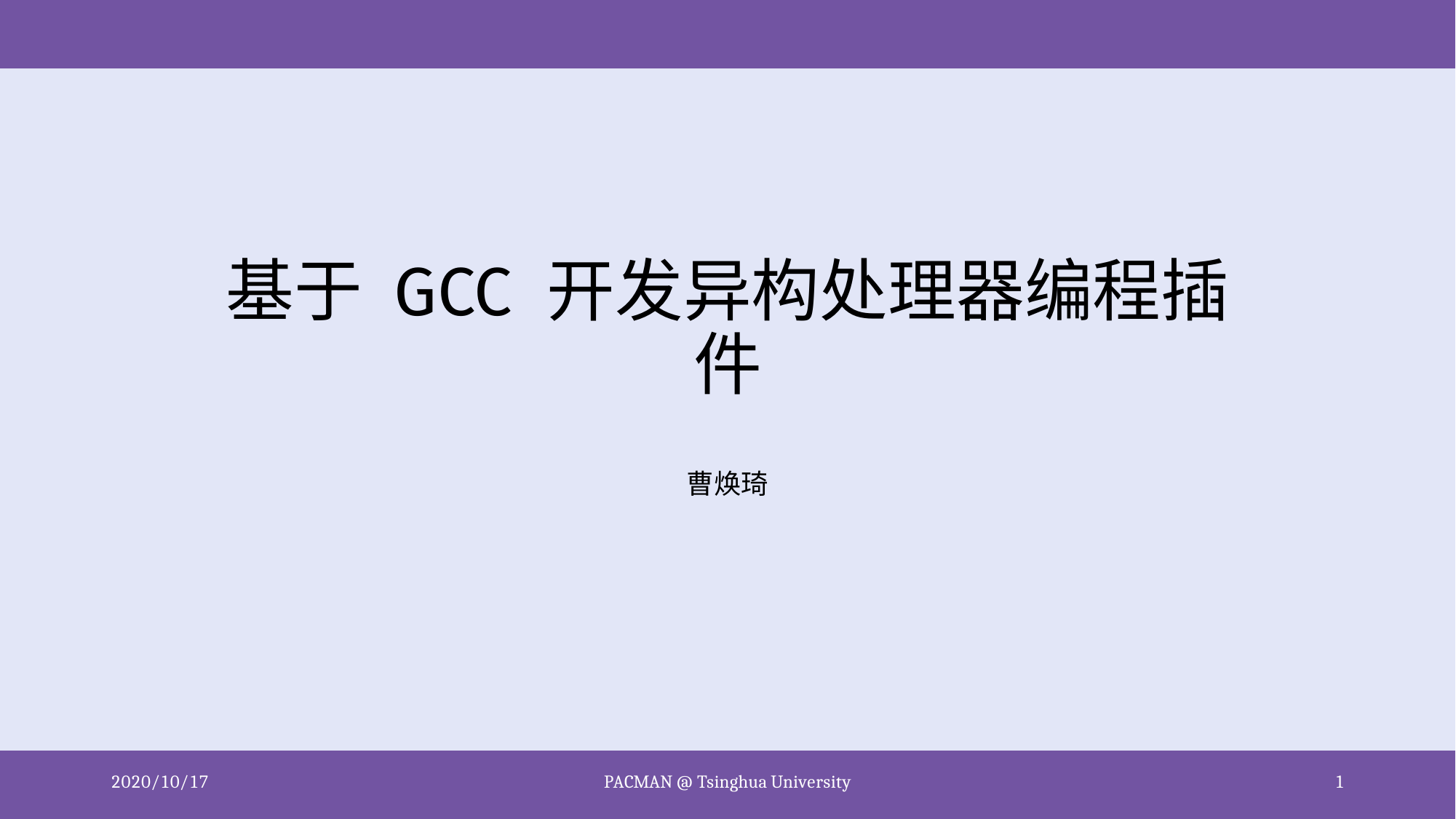

# 基于 GCC 开发异构处理器编程插件
曹焕琦
2020/10/17
PACMAN @ Tsinghua University
1